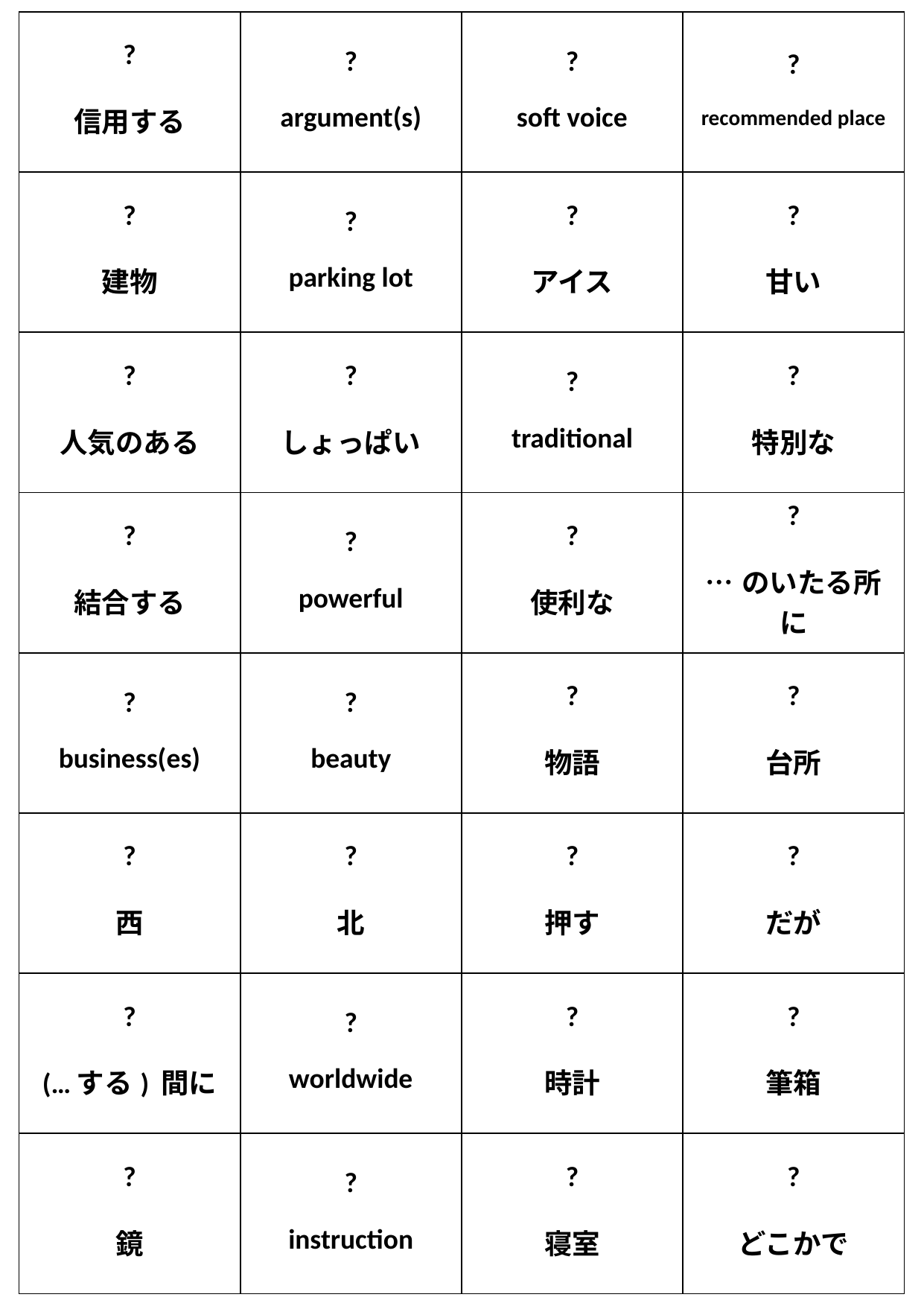

| ? 信用する | ? argument(s) | ? soft voice | ? recommended place |
| --- | --- | --- | --- |
| ? 建物 | ? parking lot | ? アイス | ? 甘い |
| ? 人気のある | ? しょっぱい | ? traditional | ? 特別な |
| ? 結合する | ? powerful | ? 使利な | ? …のいたる所に |
| ? business(es) | ? beauty | ? 物語 | ? 台所 |
| ? 西 | ? 北 | ? 押す | ? だが |
| ? (…する) 間に | ? worldwide | ? 時計 | ? 筆箱 |
| ? 鏡 | ? instruction | ? 寝室 | ? どこかで |